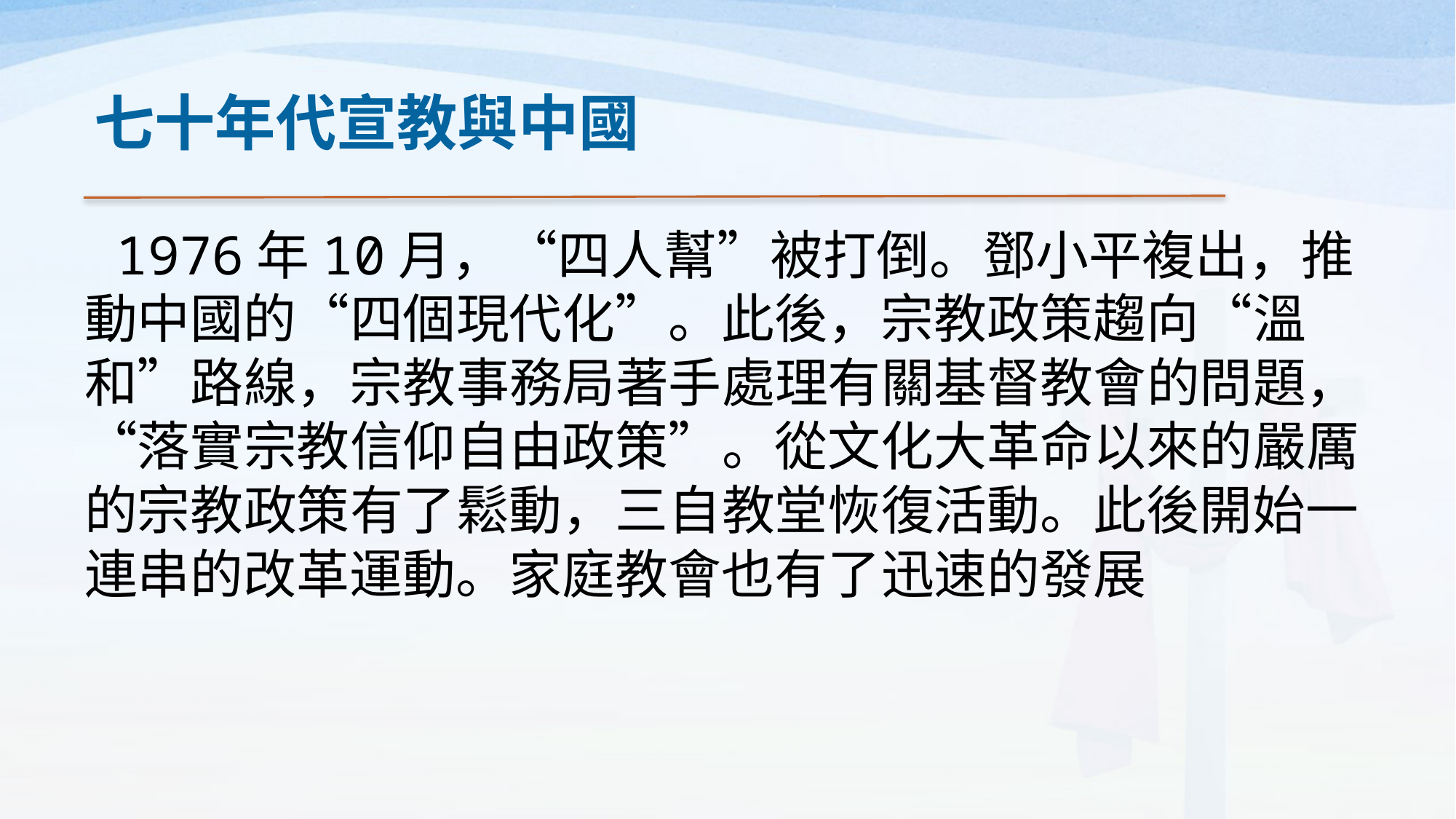

七十年代宣教與中國

 1976年10月，“四人幫”被打倒。鄧小平複出，推動中國的“四個現代化”。此後，宗教政策趨向“溫和”路線，宗教事務局著手處理有關基督教會的問題，“落實宗教信仰自由政策”。從文化大革命以來的嚴厲的宗教政策有了鬆動，三自教堂恢復活動。此後開始一連串的改革運動。家庭教會也有了迅速的發展